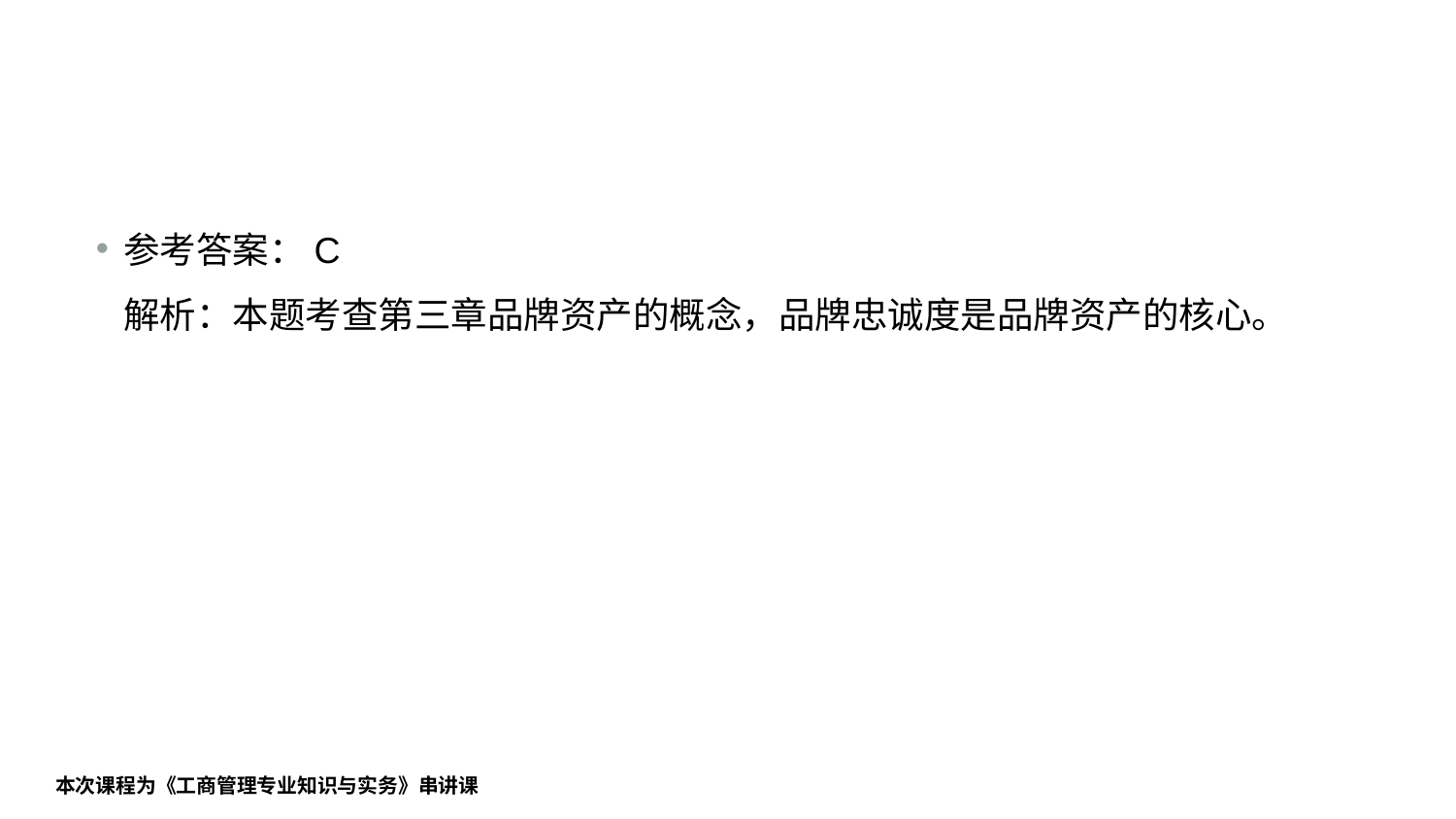

#

参考答案：C
解析：本题考查第三章品牌资产的概念，品牌忠诚度是品牌资产的核心。